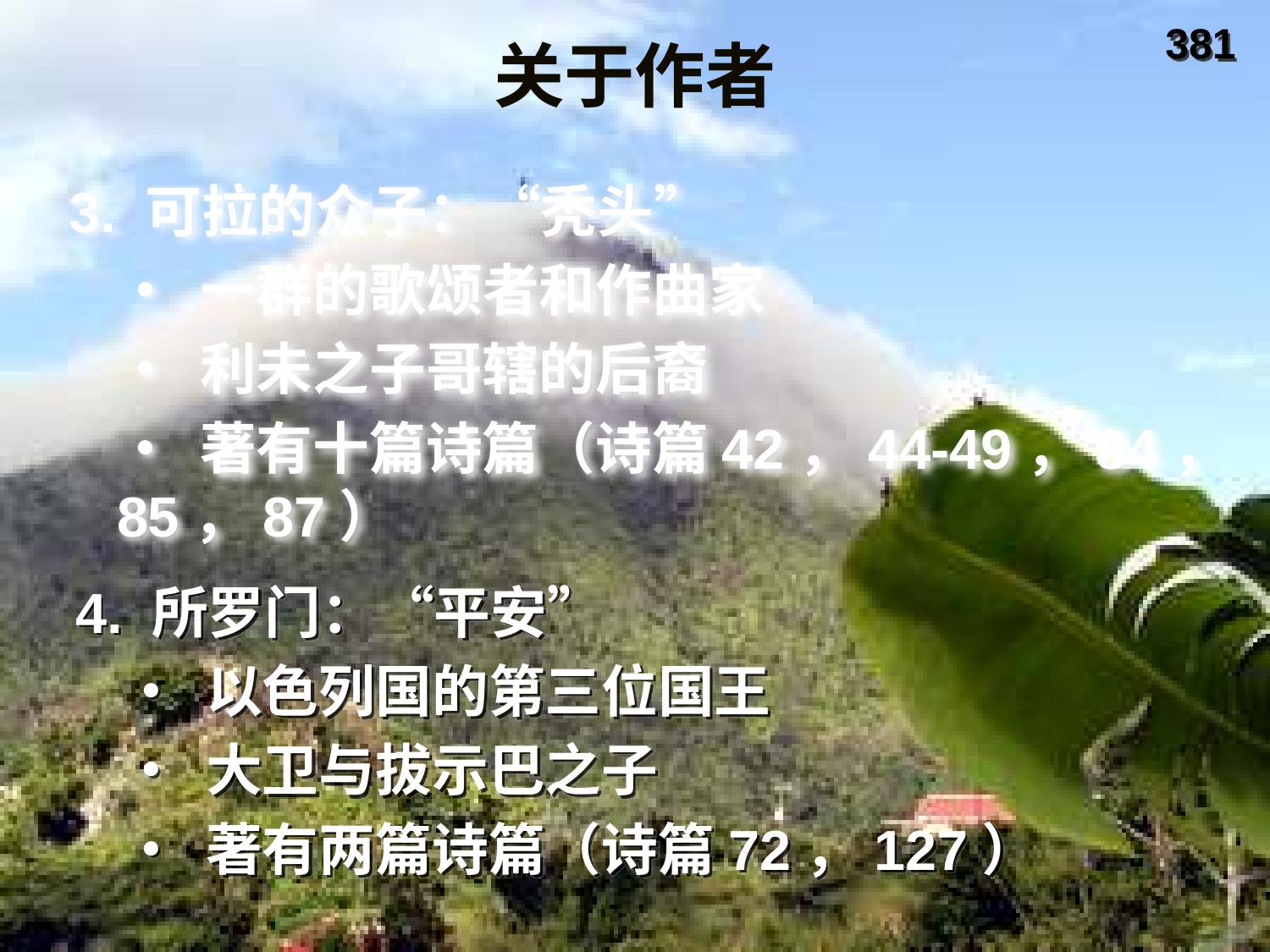

381
# 关于作者
3. 可拉的众子：“秃头”
	• 一群的歌颂者和作曲家
	• 利未之子哥辖的后裔
	• 著有十篇诗篇（诗篇42，44-49，84，85，87）
4. 所罗门：“平安”
	• 以色列国的第三位国王
	• 大卫与拔示巴之子
	• 著有两篇诗篇（诗篇72，127）